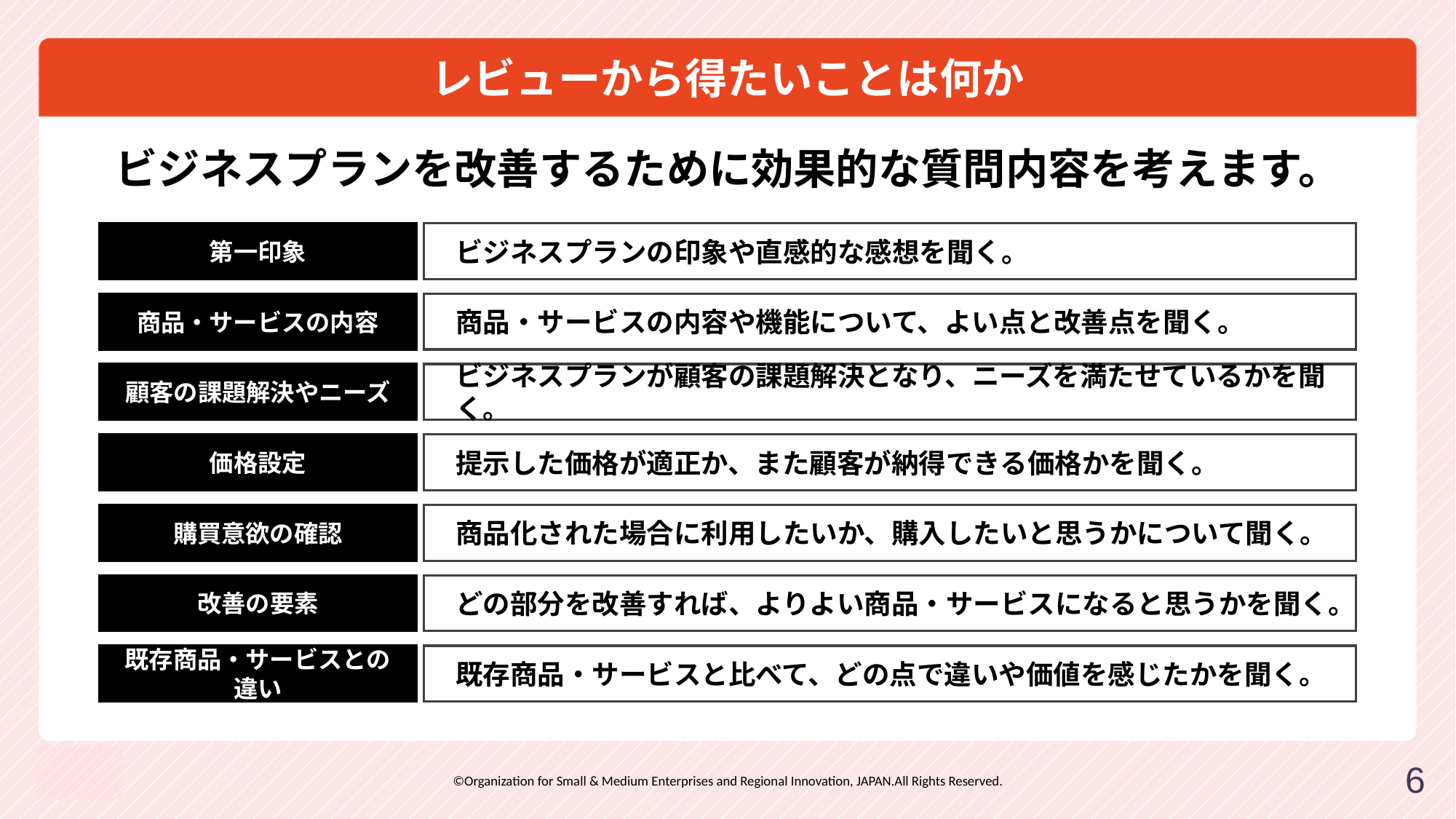

# レビューから得たいことは何か
ビジネスプランを改善するために効果的な質問内容を考えます。
第一印象
ビジネスプランの印象や直感的な感想を聞く。
商品・サービスの内容
商品・サービスの内容や機能について、よい点と改善点を聞く。
顧客の課題解決やニーズ
ビジネスプランが顧客の課題解決となり、ニーズを満たせているかを聞く。
価格設定
提示した価格が適正か、また顧客が納得できる価格かを聞く。
購買意欲の確認
商品化された場合に利用したいか、購入したいと思うかについて聞く。
改善の要素
どの部分を改善すれば、よりよい商品・サービスになると思うかを聞く。
既存商品・サービスとの
違い
既存商品・サービスと比べて、どの点で違いや価値を感じたかを聞く。